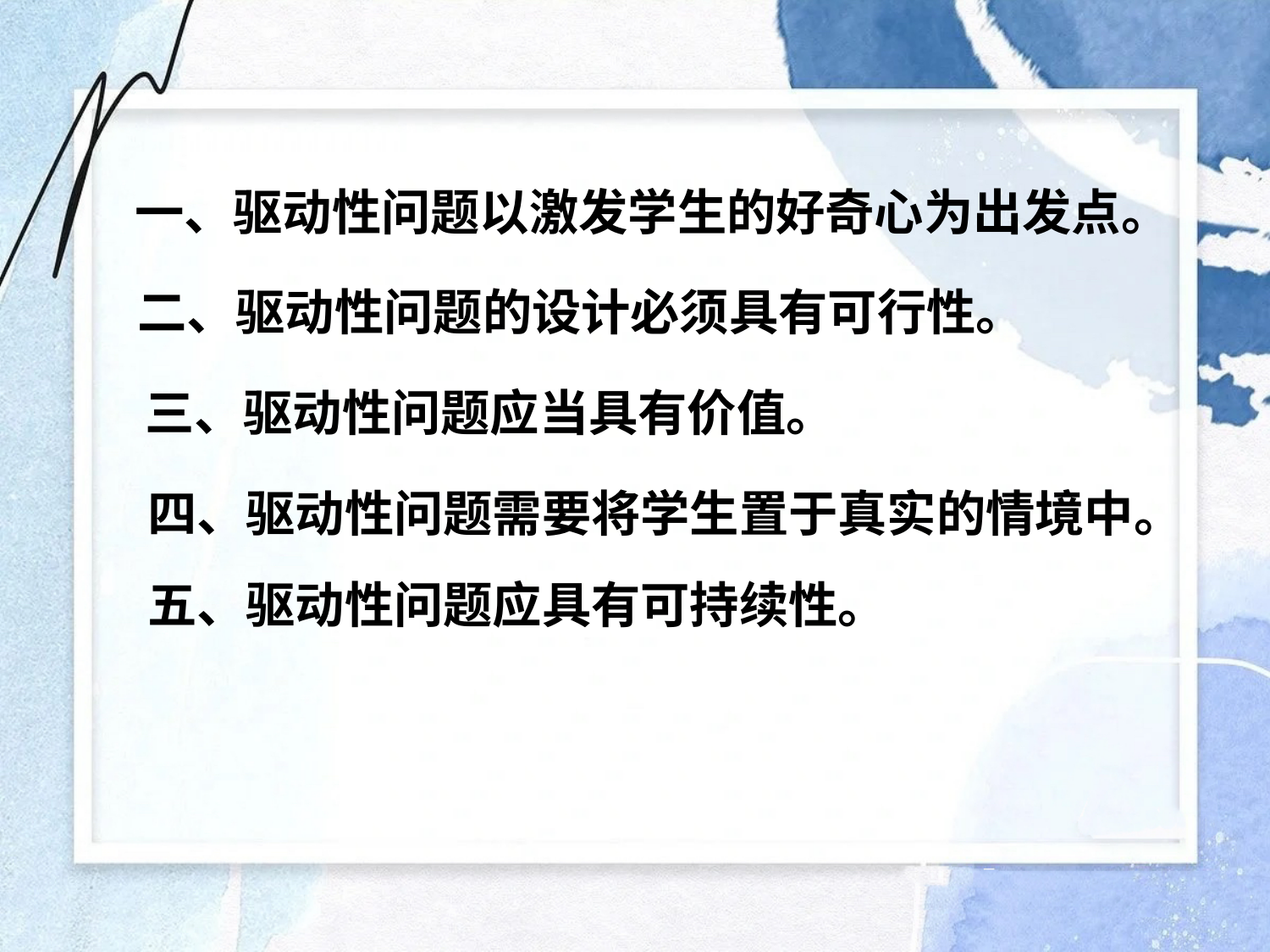

# 一、驱动性问题以激发学生的好奇心为出发点。
二、驱动性问题的设计必须具有可行性。
三、驱动性问题应当具有价值。
四、驱动性问题需要将学生置于真实的情境中。
五、驱动性问题应具有可持续性。